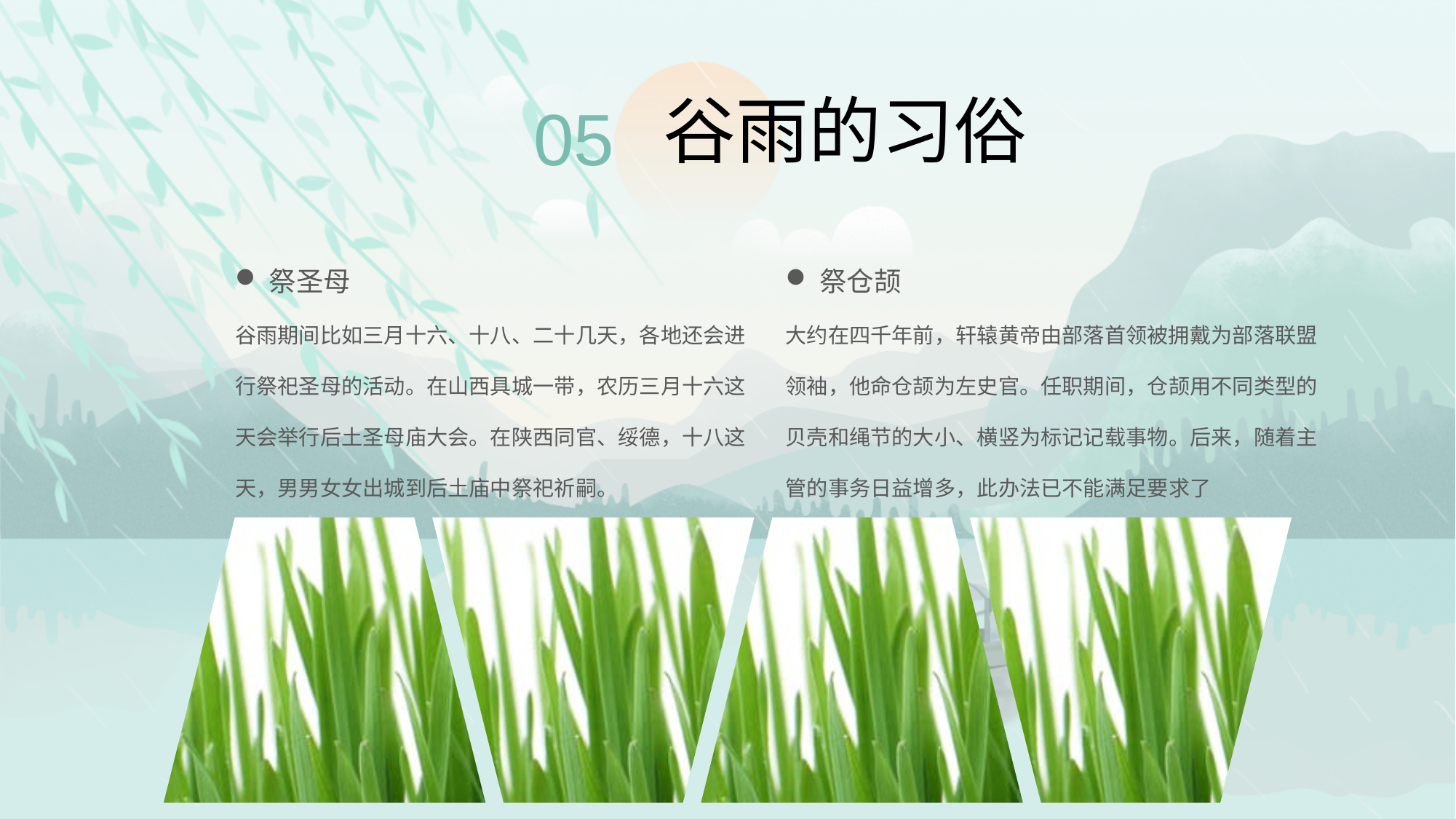

节日PPT模板 http:// www.PPT818.com/jieri/
谷雨的习俗
05
祭圣母
谷雨期间比如三月十六、十八、二十几天，各地还会进行祭祀圣母的活动。在山西具城一带，农历三月十六这天会举行后土圣母庙大会。在陕西同官、绥德，十八这天，男男女女出城到后土庙中祭祀祈嗣。
祭仓颉
大约在四千年前，轩辕黄帝由部落首领被拥戴为部落联盟领袖，他命仓颉为左史官。任职期间，仓颉用不同类型的贝壳和绳节的大小、横竖为标记记载事物。后来，随着主管的事务日益增多，此办法已不能满足要求了